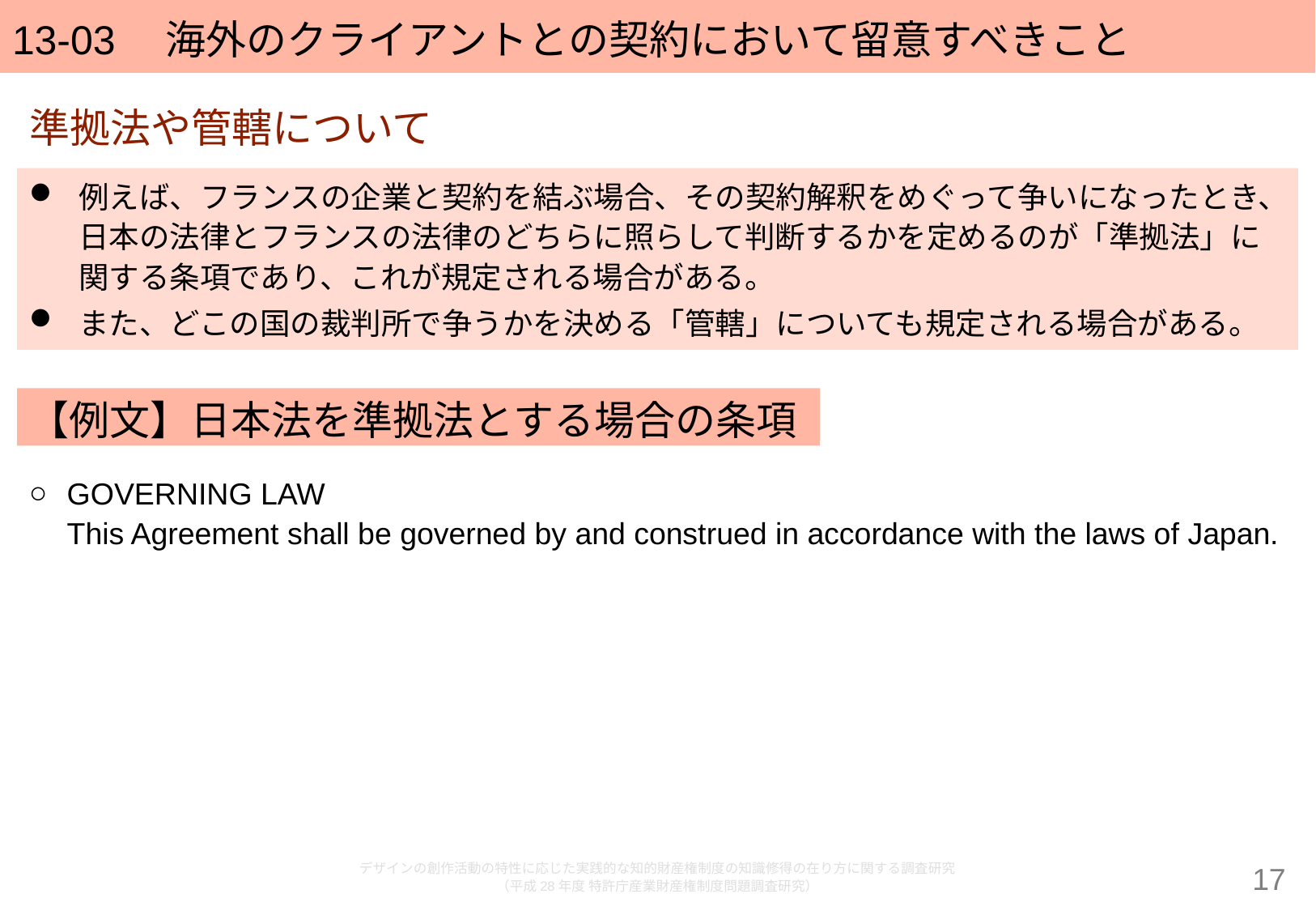

# 13-03　海外のクライアントとの契約において留意すべきこと
準拠法や管轄について
例えば、フランスの企業と契約を結ぶ場合、その契約解釈をめぐって争いになったとき、日本の法律とフランスの法律のどちらに照らして判断するかを定めるのが「準拠法」に関する条項であり、これが規定される場合がある。
また、どこの国の裁判所で争うかを決める「管轄」についても規定される場合がある。
【例文】日本法を準拠法とする場合の条項
GOVERNING LAW
This Agreement shall be governed by and construed in accordance with the laws of Japan.
デザインの創作活動の特性に応じた実践的な知的財産権制度の知識修得の在り方に関する調査研究
（平成28年度 特許庁産業財産権制度問題調査研究）
17